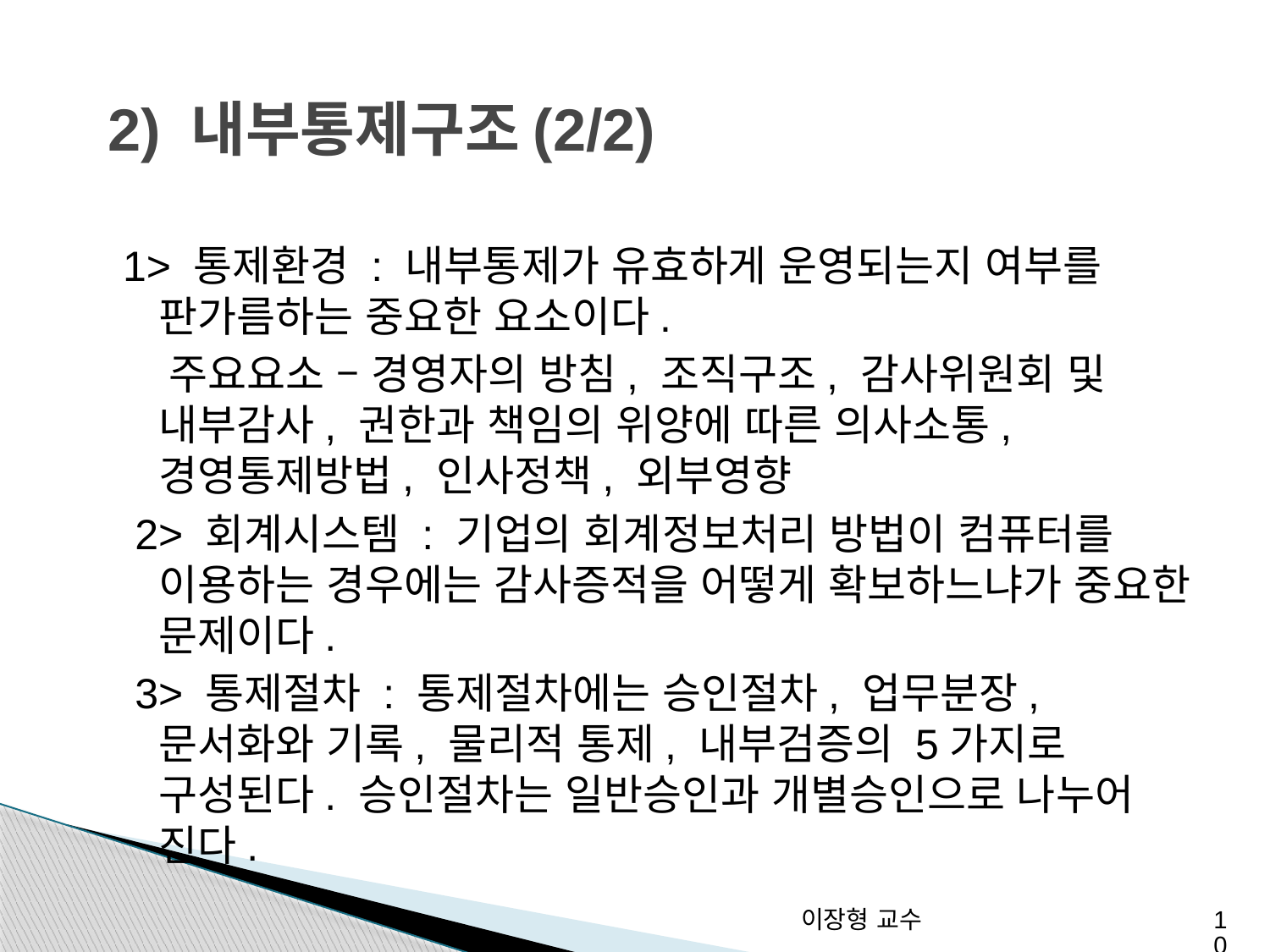

# 2) 내부통제구조(2/2)
1> 통제환경 : 내부통제가 유효하게 운영되는지 여부를 판가름하는 중요한 요소이다.
   주요요소 – 경영자의 방침, 조직구조, 감사위원회 및 내부감사, 권한과 책임의 위양에 따른 의사소통, 경영통제방법, 인사정책, 외부영향
 2> 회계시스템 : 기업의 회계정보처리 방법이 컴퓨터를 이용하는 경우에는 감사증적을 어떻게 확보하느냐가 중요한 문제이다.
 3> 통제절차 : 통제절차에는 승인절차, 업무분장, 문서화와 기록, 물리적 통제, 내부검증의 5가지로 구성된다. 승인절차는 일반승인과 개별승인으로 나누어 진다.
이장형 교수
10